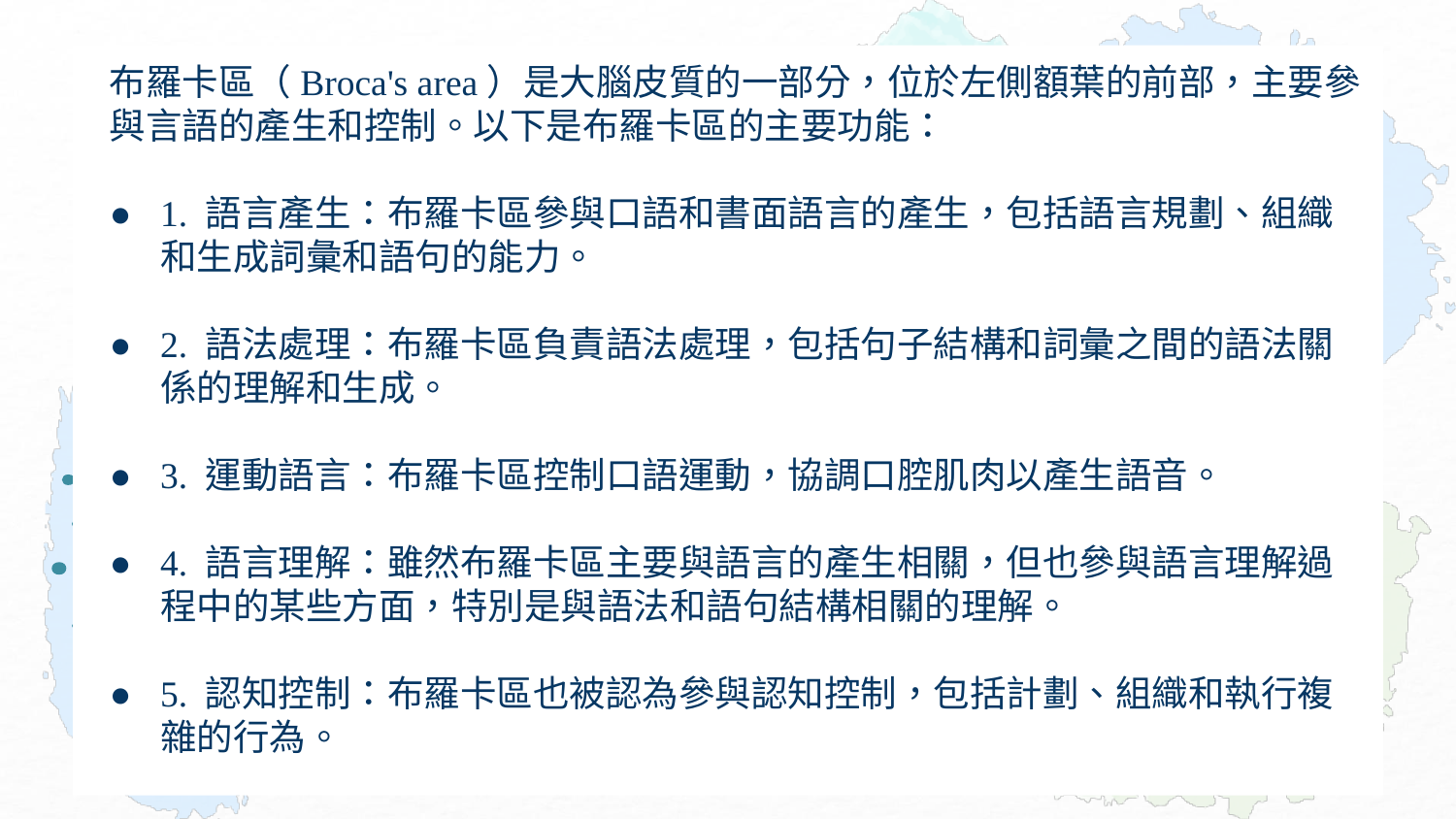

布羅卡區（Broca's area）是大腦皮質的一部分，位於左側額葉的前部，主要參與言語的產生和控制。以下是布羅卡區的主要功能：

1. 語言產生：布羅卡區參與口語和書面語言的產生，包括語言規劃、組織和生成詞彙和語句的能力。

2. 語法處理：布羅卡區負責語法處理，包括句子結構和詞彙之間的語法關係的理解和生成。

3. 運動語言：布羅卡區控制口語運動，協調口腔肌肉以產生語音。

4. 語言理解：雖然布羅卡區主要與語言的產生相關，但也參與語言理解過程中的某些方面，特別是與語法和語句結構相關的理解。

5. 認知控制：布羅卡區也被認為參與認知控制，包括計劃、組織和執行複雜的行為。